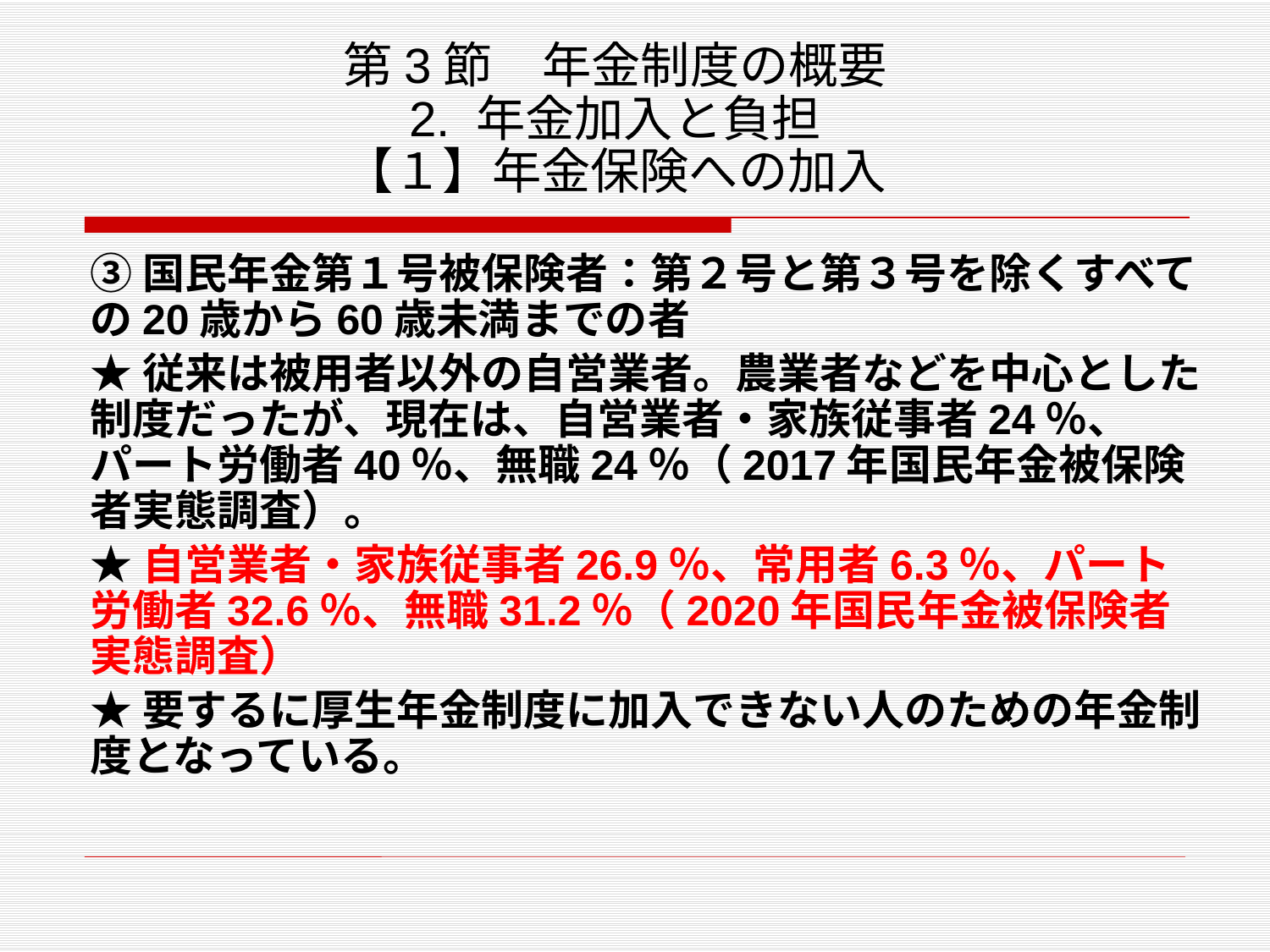

# 第3節　年金制度の概要 2. 年金加入と負担 【１】年金保険への加入
③国民年金第１号被保険者：第２号と第３号を除くすべての20歳から60歳未満までの者
★従来は被用者以外の自営業者。農業者などを中心とした制度だったが、現在は、自営業者・家族従事者24％、パート労働者40％、無職24％（2017年国民年金被保険者実態調査）。
★自営業者・家族従事者26.9％、常用者6.3％、パート労働者32.6％、無職31.2％（2020年国民年金被保険者実態調査）
★要するに厚生年金制度に加入できない人のための年金制度となっている。